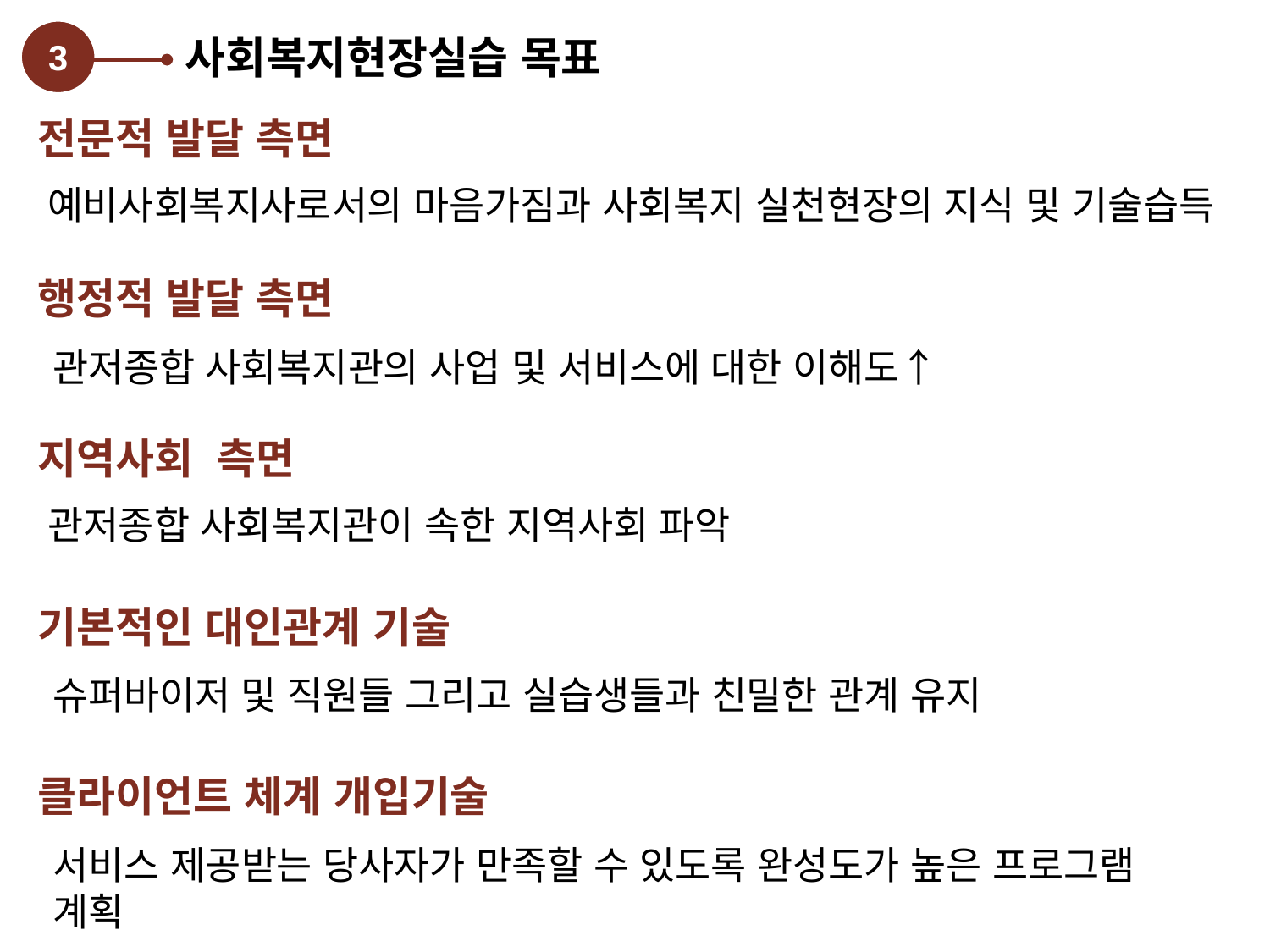

3
사회복지현장실습 목표
전문적 발달 측면
예비사회복지사로서의 마음가짐과 사회복지 실천현장의 지식 및 기술습득
행정적 발달 측면
관저종합 사회복지관의 사업 및 서비스에 대한 이해도↑
지역사회  측면
관저종합 사회복지관이 속한 지역사회 파악
기본적인 대인관계 기술
슈퍼바이저 및 직원들 그리고 실습생들과 친밀한 관계 유지
클라이언트 체계 개입기술
서비스 제공받는 당사자가 만족할 수 있도록 완성도가 높은 프로그램 계획